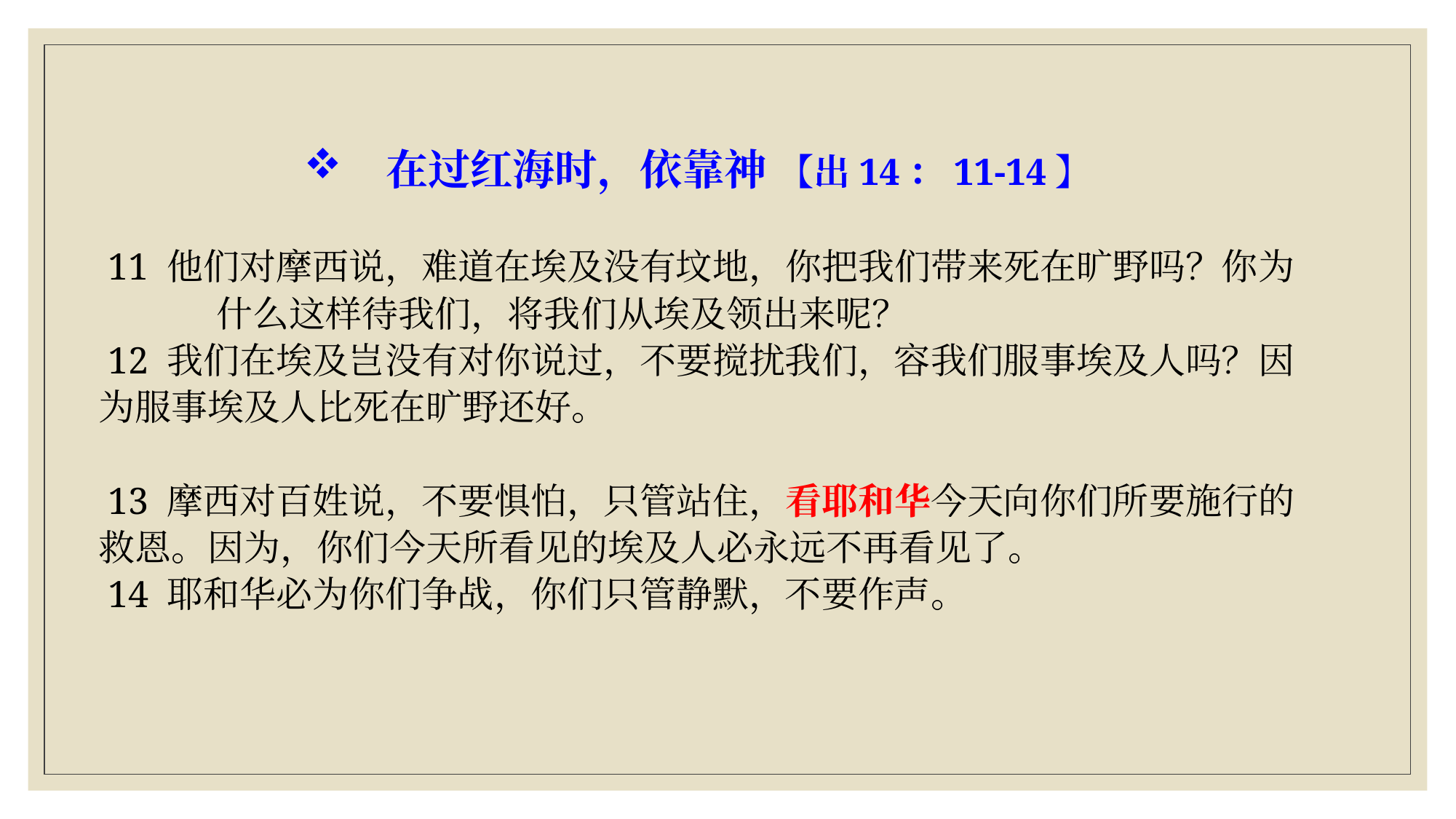

在过红海时，依靠神 【出14：11-14】

 11 他们对摩西说，难道在埃及没有坟地，你把我们带来死在旷野吗？你为 	 什么这样待我们，将我们从埃及领出来呢？
 12 我们在埃及岂没有对你说过，不要搅扰我们，容我们服事埃及人吗？因	 为服事埃及人比死在旷野还好。

 13 摩西对百姓说，不要惧怕，只管站住，看耶和华今天向你们所要施行的	 救恩。因为，你们今天所看见的埃及人必永远不再看见了。
 14 耶和华必为你们争战，你们只管静默，不要作声。